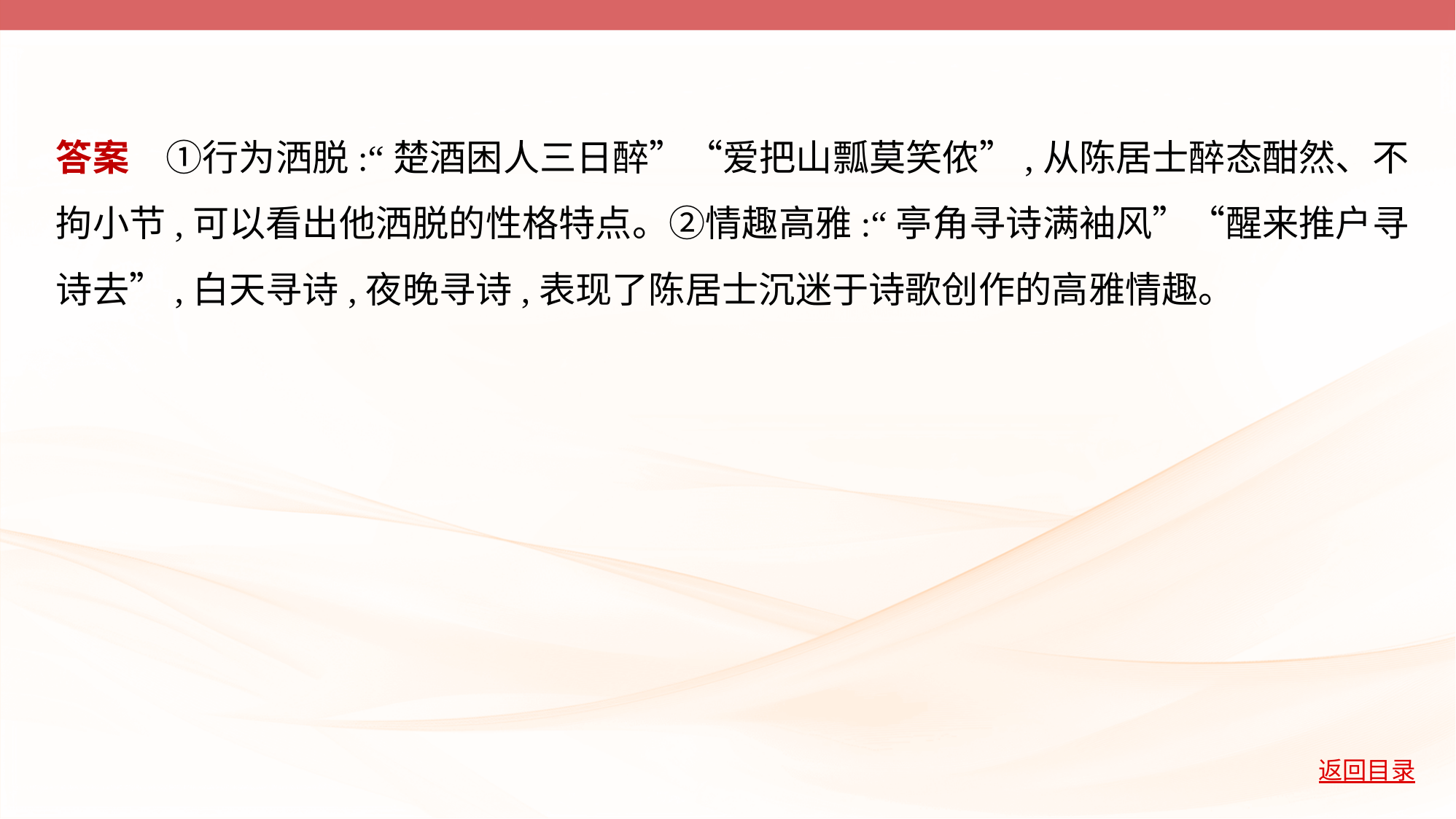

答案　①行为洒脱:“楚酒困人三日醉”“爱把山瓢莫笑侬”,从陈居士醉态酣然、不
拘小节,可以看出他洒脱的性格特点。②情趣高雅:“亭角寻诗满袖风”“醒来推户寻
诗去”,白天寻诗,夜晚寻诗,表现了陈居士沉迷于诗歌创作的高雅情趣。